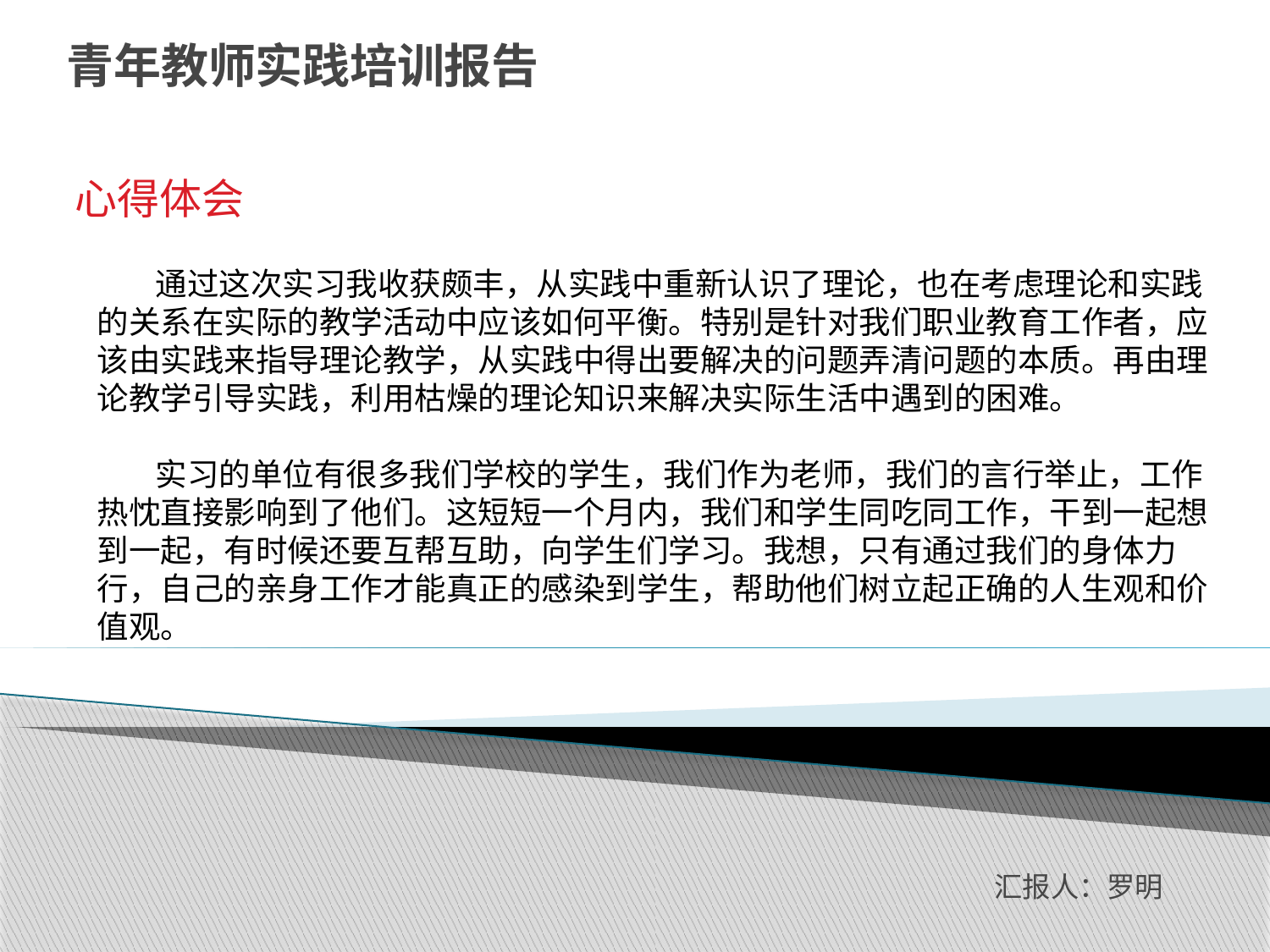

青年教师实践培训报告
心得体会
       通过这次实习我收获颇丰，从实践中重新认识了理论，也在考虑理论和实践的关系在实际的教学活动中应该如何平衡。特别是针对我们职业教育工作者，应该由实践来指导理论教学，从实践中得出要解决的问题弄清问题的本质。再由理论教学引导实践，利用枯燥的理论知识来解决实际生活中遇到的困难。

       实习的单位有很多我们学校的学生，我们作为老师，我们的言行举止，工作热忱直接影响到了他们。这短短一个月内，我们和学生同吃同工作，干到一起想到一起，有时候还要互帮互助，向学生们学习。我想，只有通过我们的身体力行，自己的亲身工作才能真正的感染到学生，帮助他们树立起正确的人生观和价值观。
汇报人：罗明